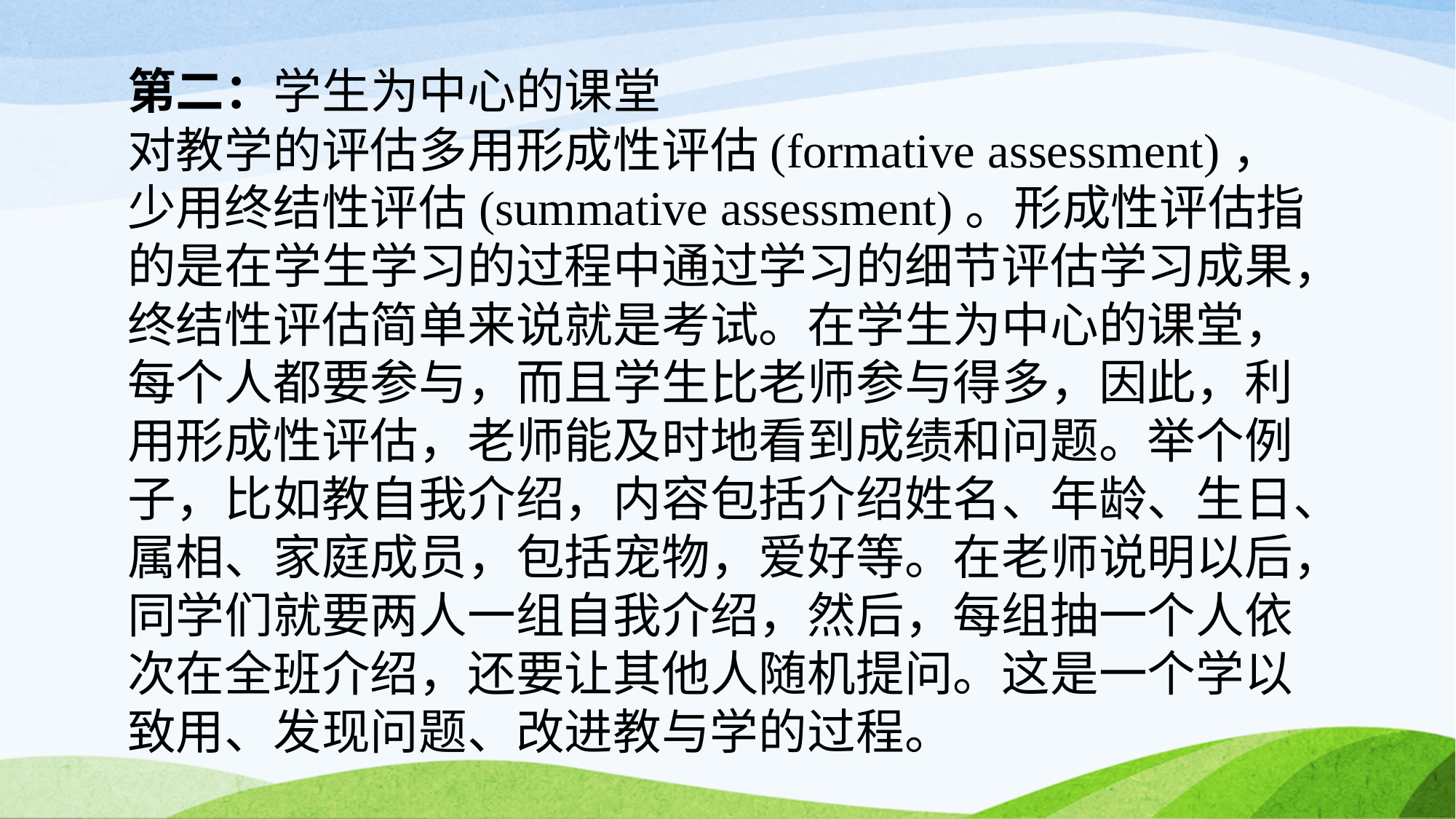

第二：学生为中心的课堂
对教学的评估多用形成性评估(formative assessment)，少用终结性评估(summative assessment)。形成性评估指的是在学生学习的过程中通过学习的细节评估学习成果，终结性评估简单来说就是考试。在学生为中心的课堂，每个人都要参与，而且学生比老师参与得多，因此，利用形成性评估，老师能及时地看到成绩和问题。举个例子，比如教自我介绍，内容包括介绍姓名、年龄、生日、属相、家庭成员，包括宠物，爱好等。在老师说明以后，同学们就要两人一组自我介绍，然后，每组抽一个人依次在全班介绍，还要让其他人随机提问。这是一个学以致用、发现问题、改进教与学的过程。